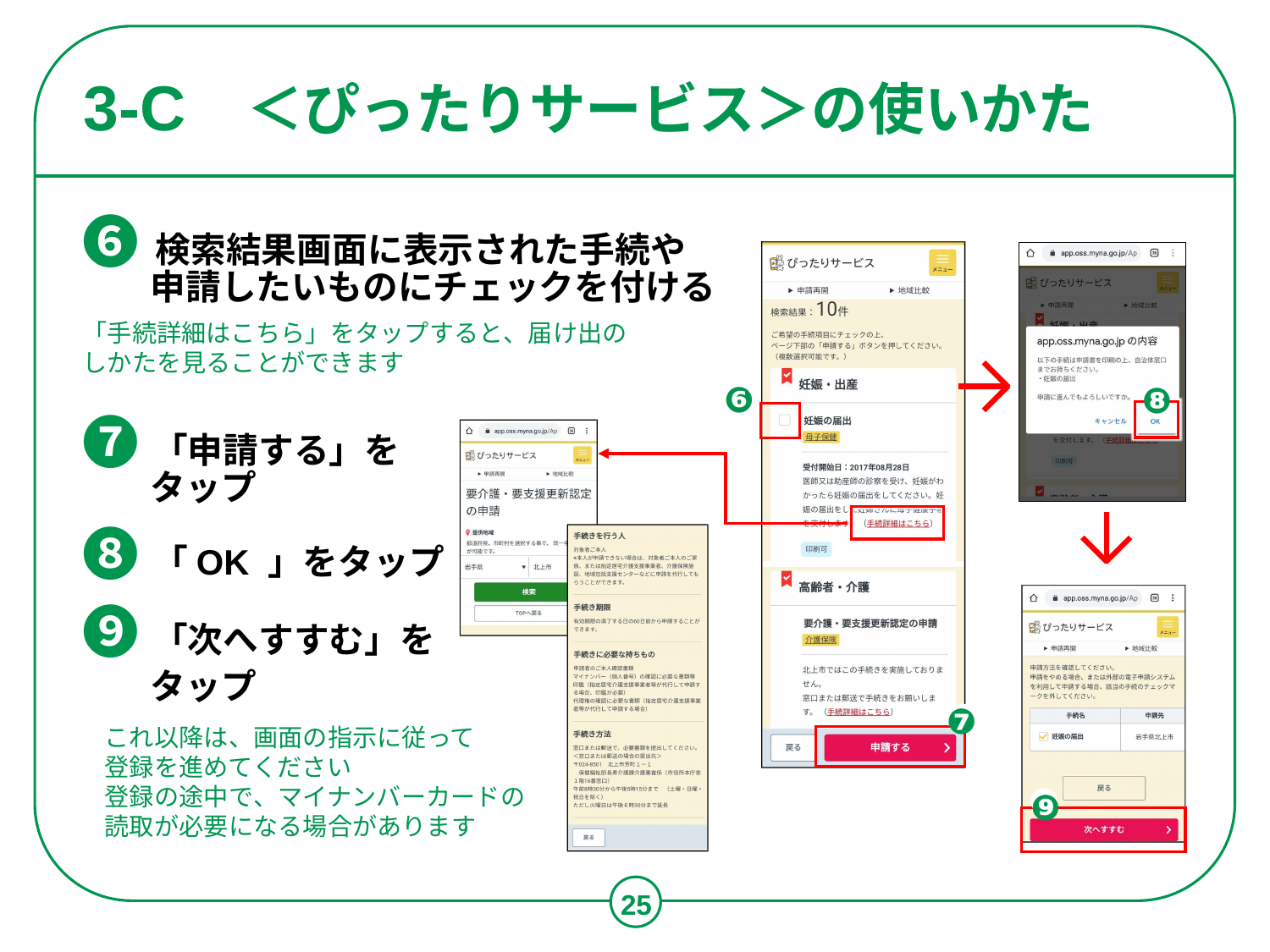

# ＜ぴったりサービス＞の使いかた
3-C
❻ 検索結果画面に表示された手続や
	申請したいものにチェックを付ける
「手続詳細はこちら」をタップすると、届け出の
しかたを見ることができます

❼「申請する」を
	タップ
❽「OK 」をタップ
❾「次へすすむ」を
	タップ

❻

❽

❼

これ以降は、画面の指示に従って
登録を進めてください
登録の途中で、マイナンバーカードの
読取が必要になる場合があります

❾